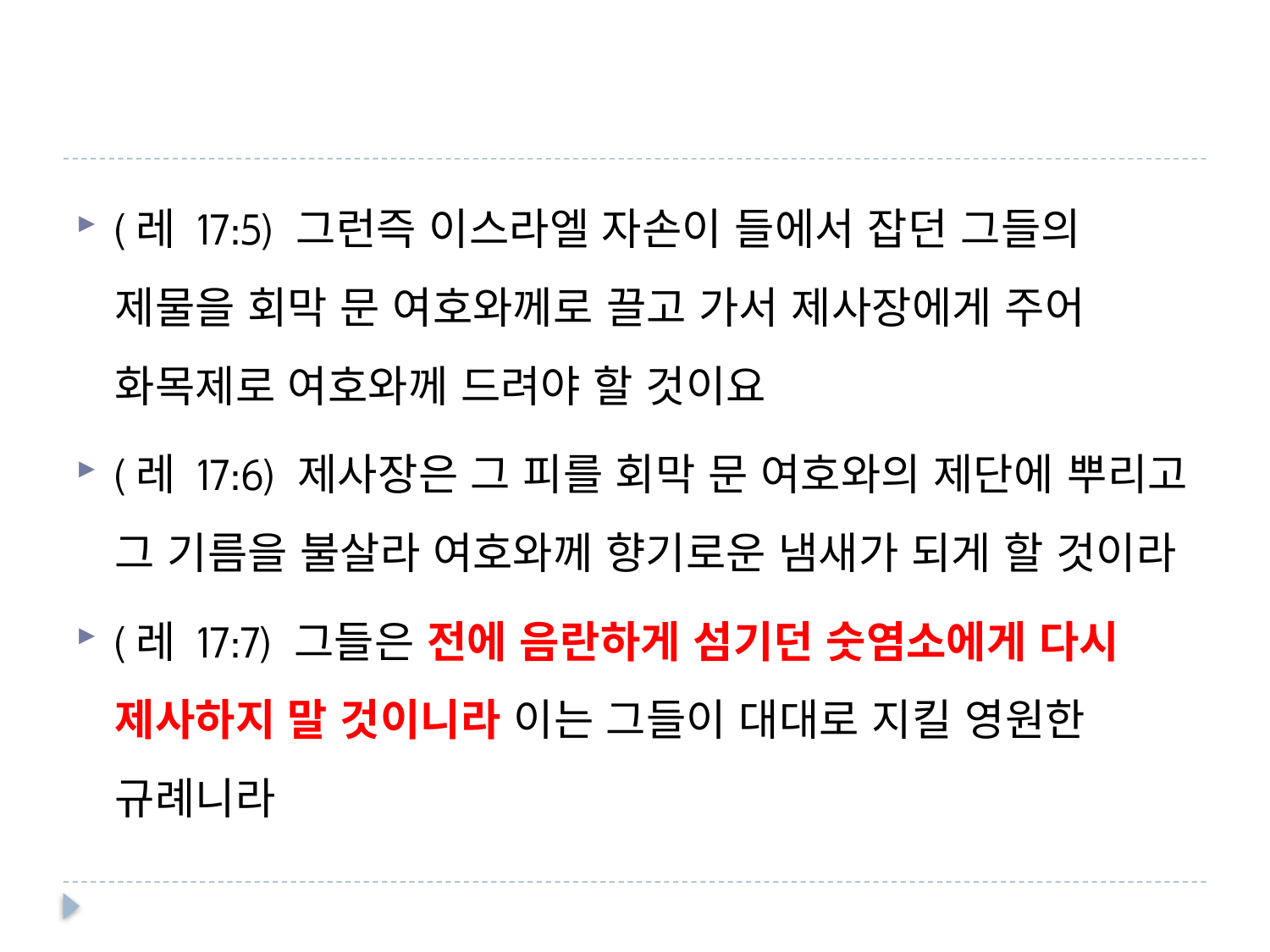

#
(레 17:5) 그런즉 이스라엘 자손이 들에서 잡던 그들의 제물을 회막 문 여호와께로 끌고 가서 제사장에게 주어 화목제로 여호와께 드려야 할 것이요
(레 17:6) 제사장은 그 피를 회막 문 여호와의 제단에 뿌리고 그 기름을 불살라 여호와께 향기로운 냄새가 되게 할 것이라
(레 17:7) 그들은 전에 음란하게 섬기던 숫염소에게 다시 제사하지 말 것이니라 이는 그들이 대대로 지킬 영원한 규례니라